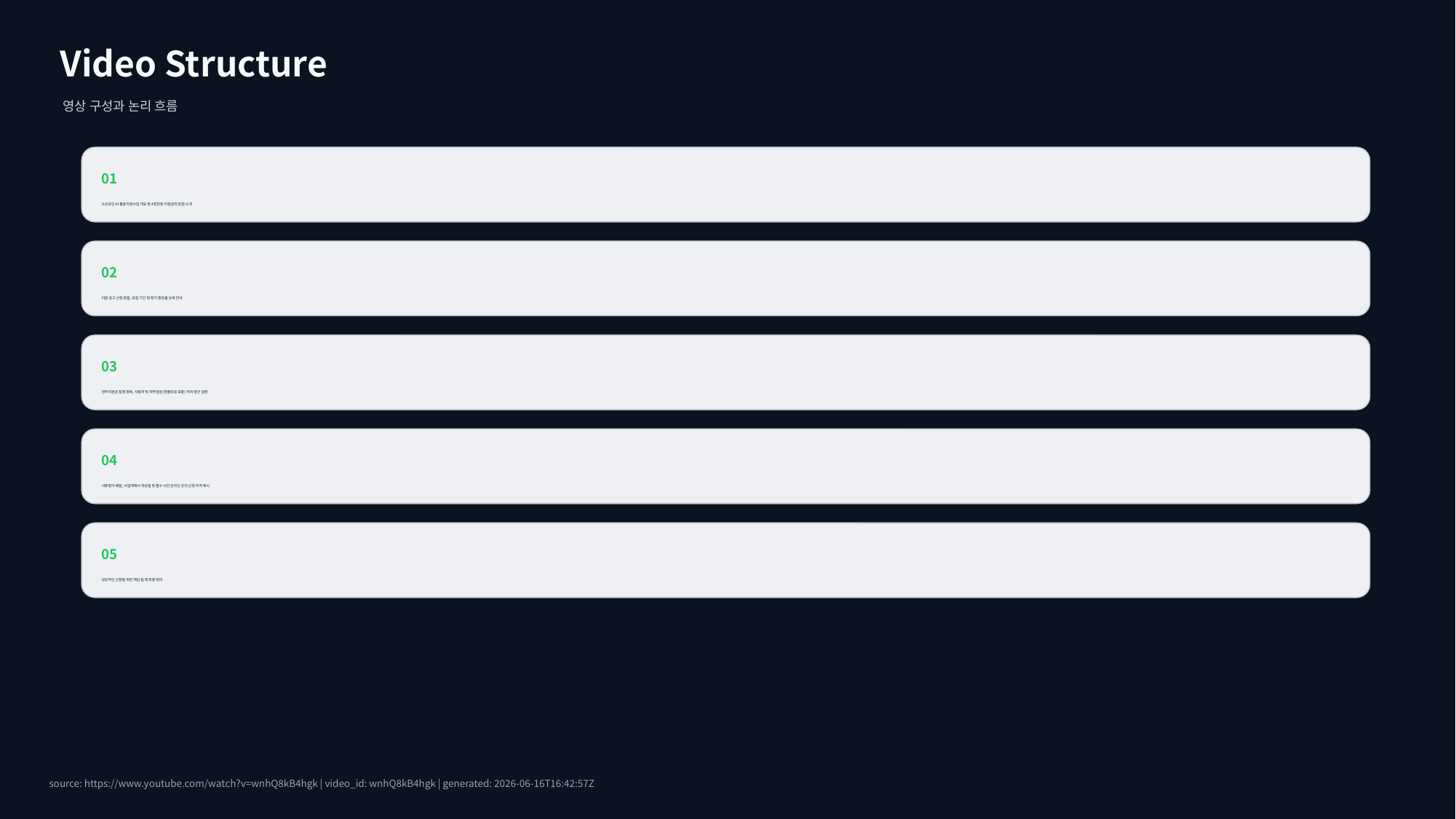

Video Structure
영상 구성과 논리 흐름

01
소상공인 AI 활용지원사업 개요 및 4천만원 지원금의 장점 소개

02
지원 공고 신청 방법, 모집 기간 및 평가 통과율 상세 안내

03
정부지원금 집행 항목, 사용처 및 자부담금(현물대응 포함) 처리 방안 설명

04
서류평가 배점, 사업계획서 작성법 및 필수 사전 온라인 강의 신청 자격 제시

05
성공적인 신청을 위한 핵심 팁 및 최종 정리
source: https://www.youtube.com/watch?v=wnhQ8kB4hgk | video_id: wnhQ8kB4hgk | generated: 2026-06-16T16:42:57Z